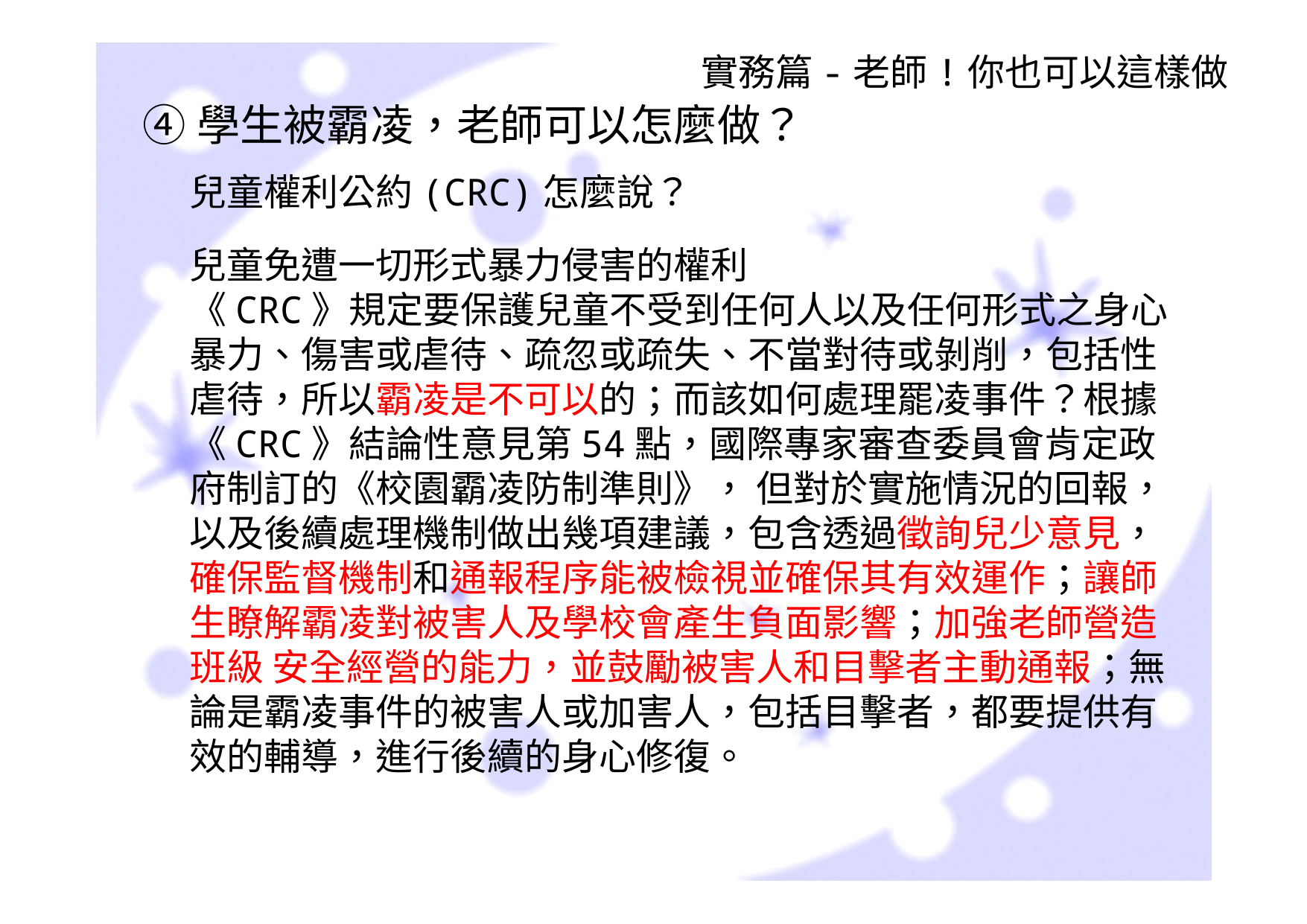

實務篇-老師!你也可以這樣做
④學生被霸凌，老師可以怎麼做？
兒童權利公約(CRC)怎麼說？
兒童免遭一切形式暴力侵害的權利
《CRC》規定要保護兒童不受到任何人以及任何形式之身心暴力、傷害或虐待、疏忽或疏失、不當對待或剝削，包括性虐待，所以霸凌是不可以的；而該如何處理罷凌事件？根據《CRC》結論性意見第54點，國際專家審查委員會肯定政府制訂的《校園霸凌防制準則》， 但對於實施情況的回報，以及後續處理機制做出幾項建議，包含透過徵詢兒少意見，確保監督機制和通報程序能被檢視並確保其有效運作；讓師生瞭解霸凌對被害人及學校會產生負面影響；加強老師營造班級 安全經營的能力，並鼓勵被害人和目擊者主動通報；無論是霸凌事件的被害人或加害人，包括目擊者，都要提供有效的輔導，進行後續的身心修復。